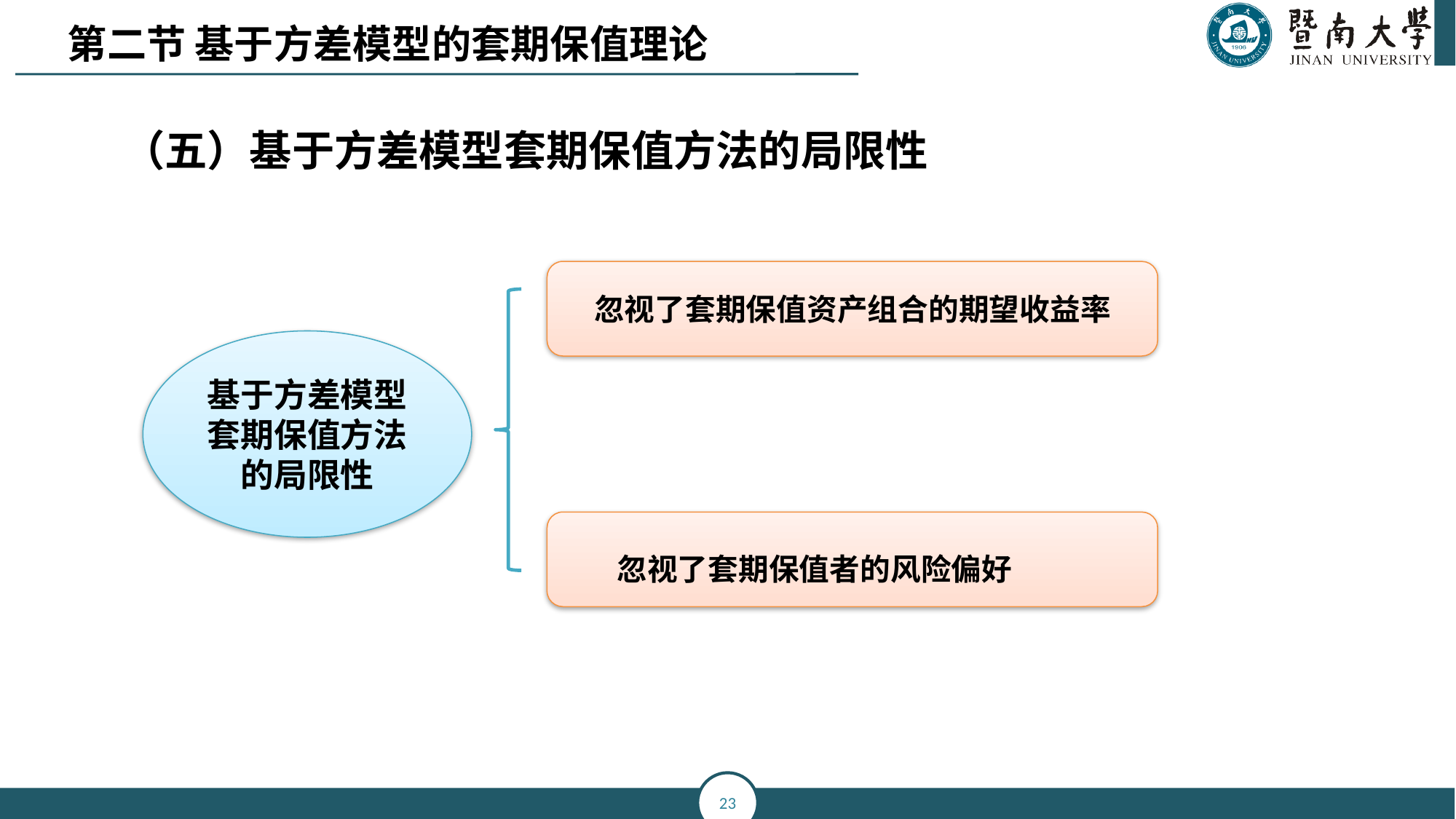

第二节 基于方差模型的套期保值理论
（五）基于方差模型套期保值方法的局限性

忽视了套期保值资产组合的期望收益率

基于方差模型套期保值方法的局限性
忽视了套期保值者的风险偏好